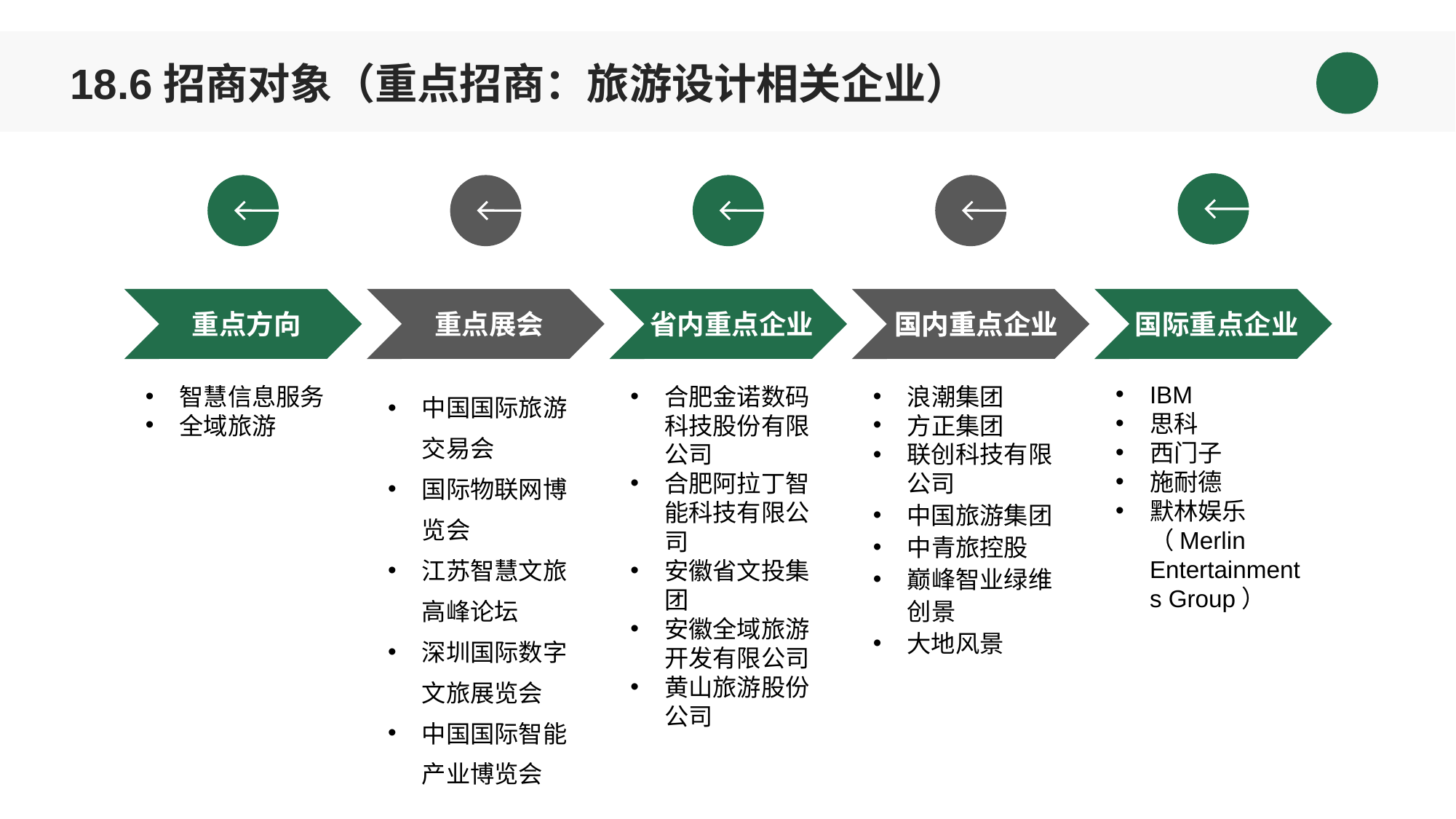

18.6招商对象（重点招商：旅游设计相关企业）

重点方向
重点展会
省内重点企业
国内重点企业
国内重点企业
国际重点企业
IBM
思科
西门子
施耐德
默林娱乐（Merlin Entertainments Group）

智慧信息服务
全域旅游
中国国际旅游交易会
国际物联网博览会
江苏智慧文旅高峰论坛
深圳国际数字文旅展览会
中国国际智能产业博览会
合肥金诺数码科技股份有限公司
合肥阿拉丁智能科技有限公司
安徽省文投集团
安徽全域旅游开发有限公司
黄山旅游股份公司

浪潮集团
方正集团
联创科技有限公司
中国旅游集团
中青旅控股
巅峰智业绿维创景
大地风景